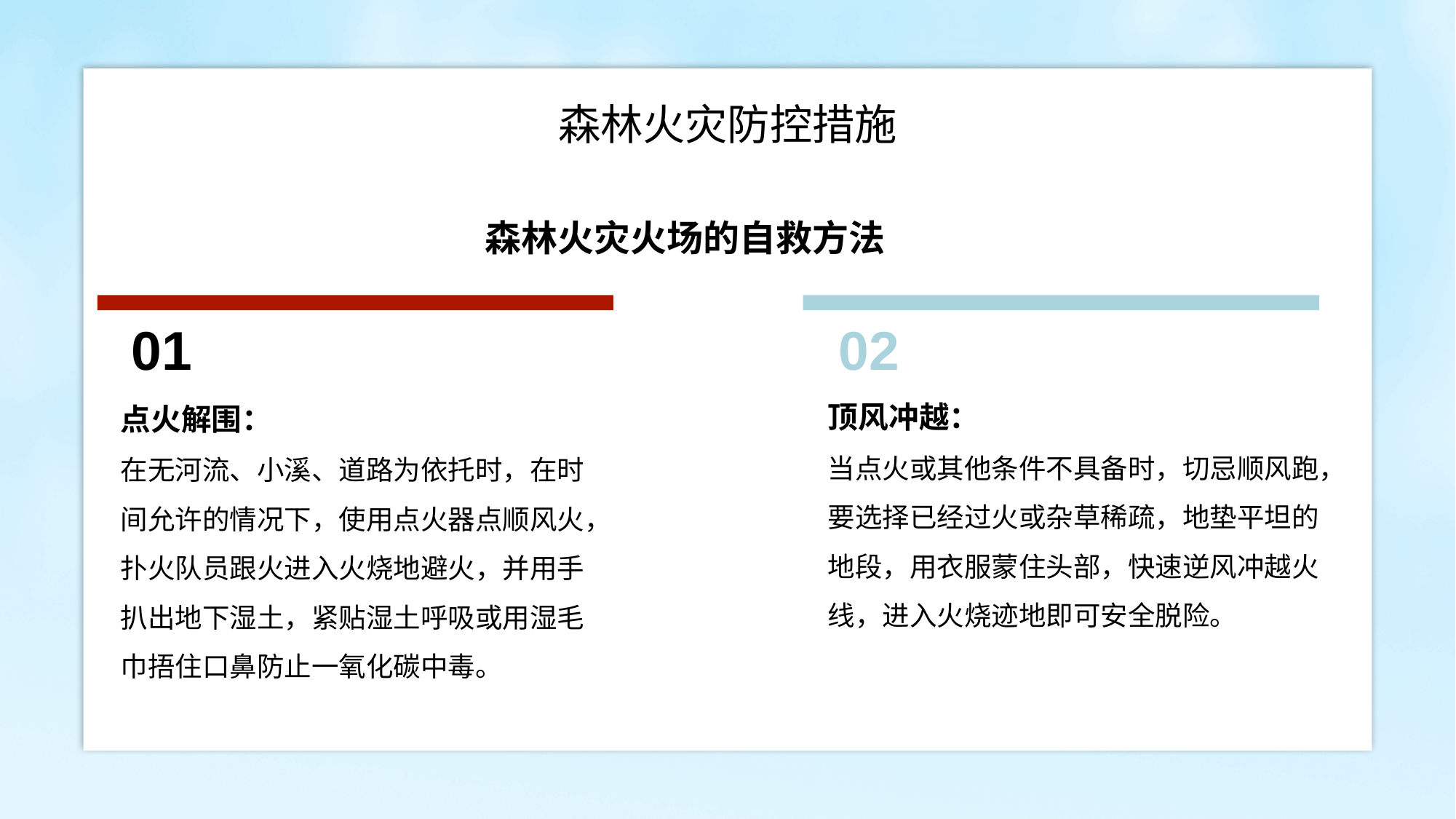

森林火灾防控措施
森林火灾火场的自救方法

01
02
顶风冲越：
当点火或其他条件不具备时，切忌顺风跑，要选择已经过火或杂草稀疏，地垫平坦的地段，用衣服蒙住头部，快速逆风冲越火线，进入火烧迹地即可安全脱险。
点火解围：
在无河流、小溪、道路为依托时，在时间允许的情况下，使用点火器点顺风火，扑火队员跟火进入火烧地避火，并用手扒出地下湿土，紧贴湿土呼吸或用湿毛巾捂住口鼻防止一氧化碳中毒。